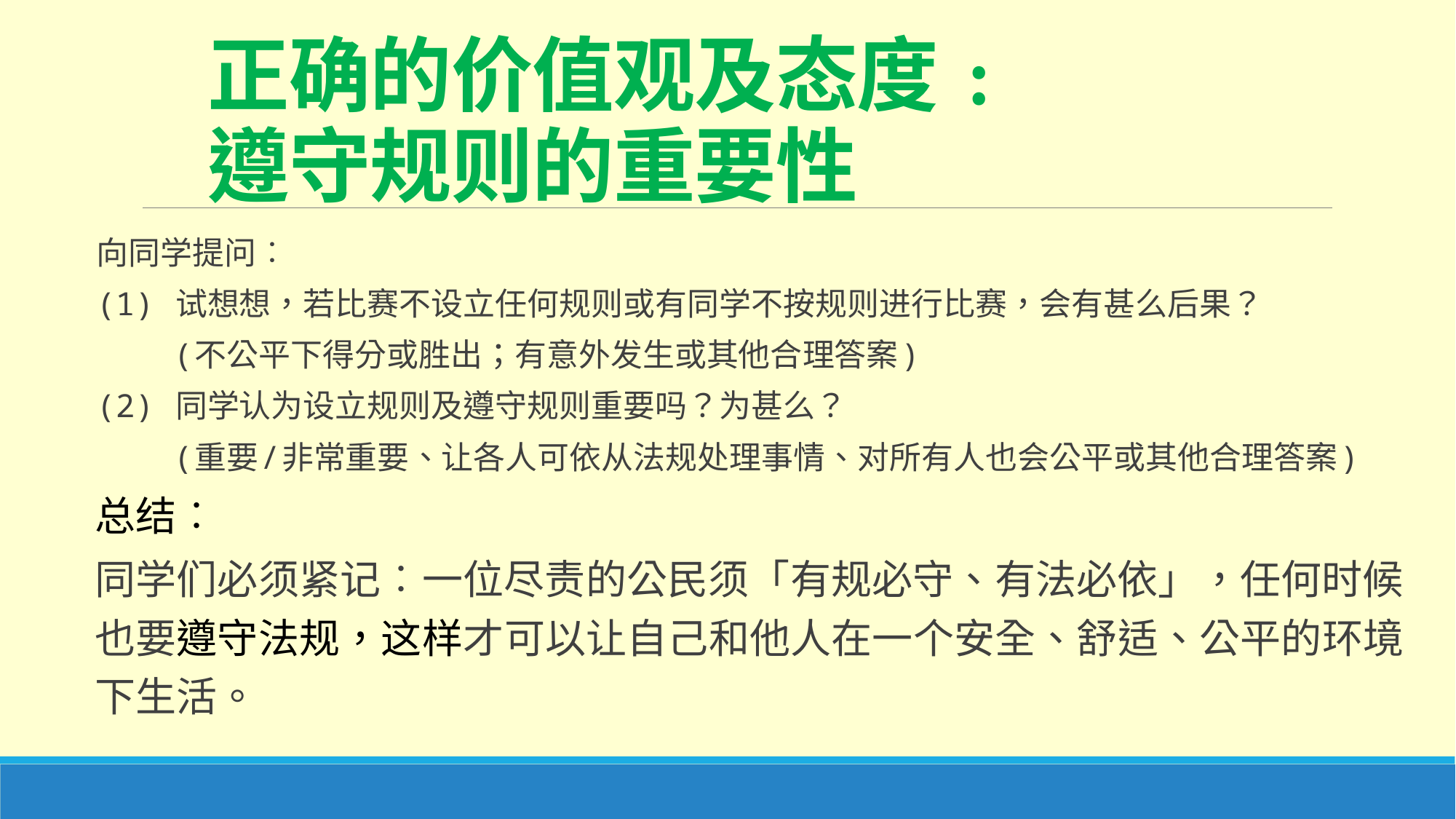

# 正确的价值观及态度﹕ 遵守规则的重要性
向同学提问︰
(1) 试想想，若比赛不设立任何规则或有同学不按规则进行比赛，会有甚么后果？
    (不公平下得分或胜出；有意外发生或其他合理答案)
(2) 同学认为设立规则及遵守规则重要吗？为甚么？
    (重要/非常重要、让各人可依从法规处理事情、对所有人也会公平或其他合理答案)
总结︰
同学们必须紧记︰一位尽责的公民须「有规必守、有法必依」，任何时候也要遵守法规，这样才可以让自己和他人在一个安全、舒适、公平的环境下生活。